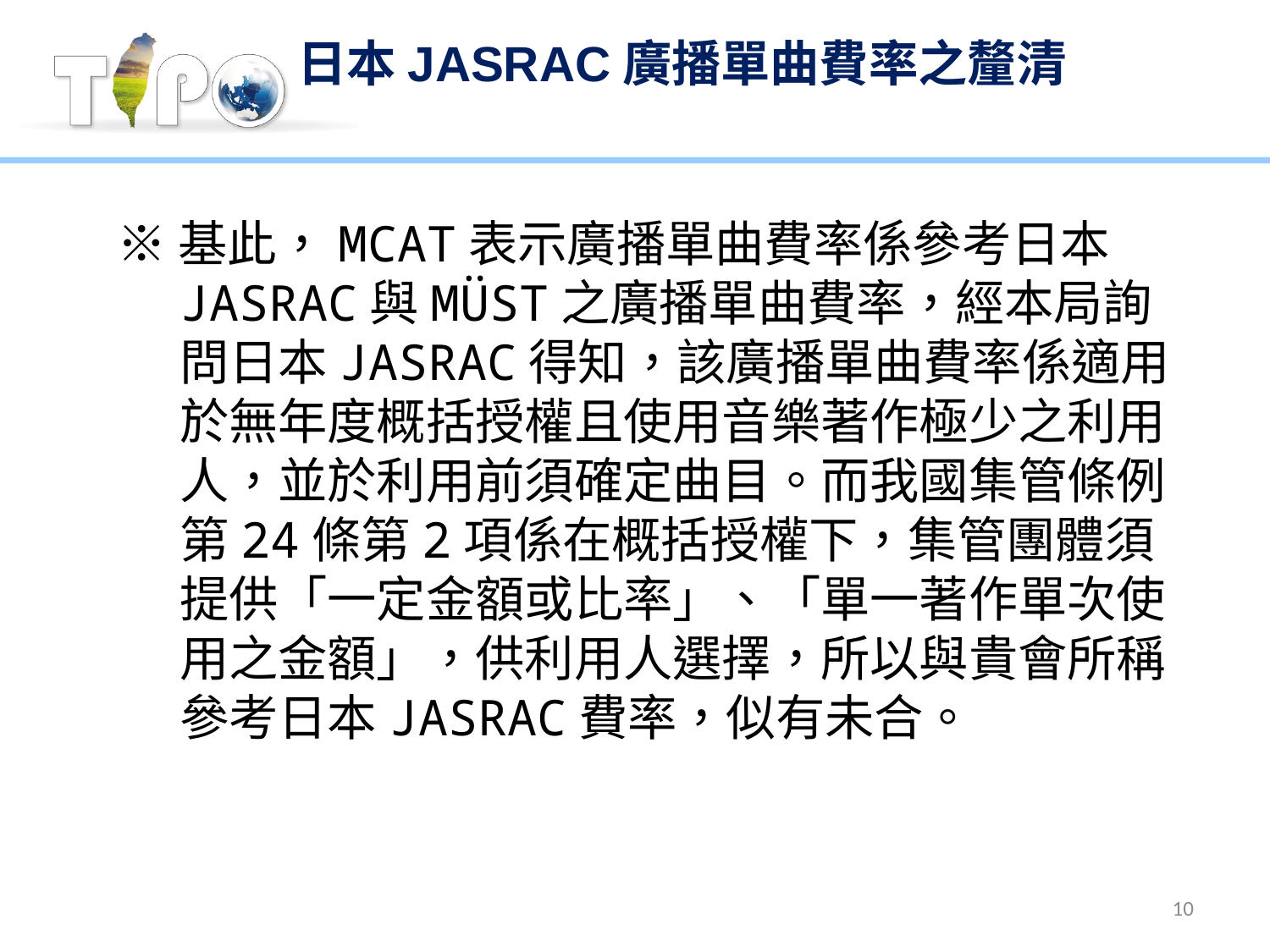

# 日本JASRAC廣播單曲費率之釐清
※基此，MCAT表示廣播單曲費率係參考日本JASRAC與MÜST之廣播單曲費率，經本局詢問日本JASRAC得知，該廣播單曲費率係適用於無年度概括授權且使用音樂著作極少之利用人，並於利用前須確定曲目。而我國集管條例第24條第2項係在概括授權下，集管團體須提供「一定金額或比率」、「單一著作單次使用之金額」，供利用人選擇，所以與貴會所稱參考日本JASRAC費率，似有未合。
10